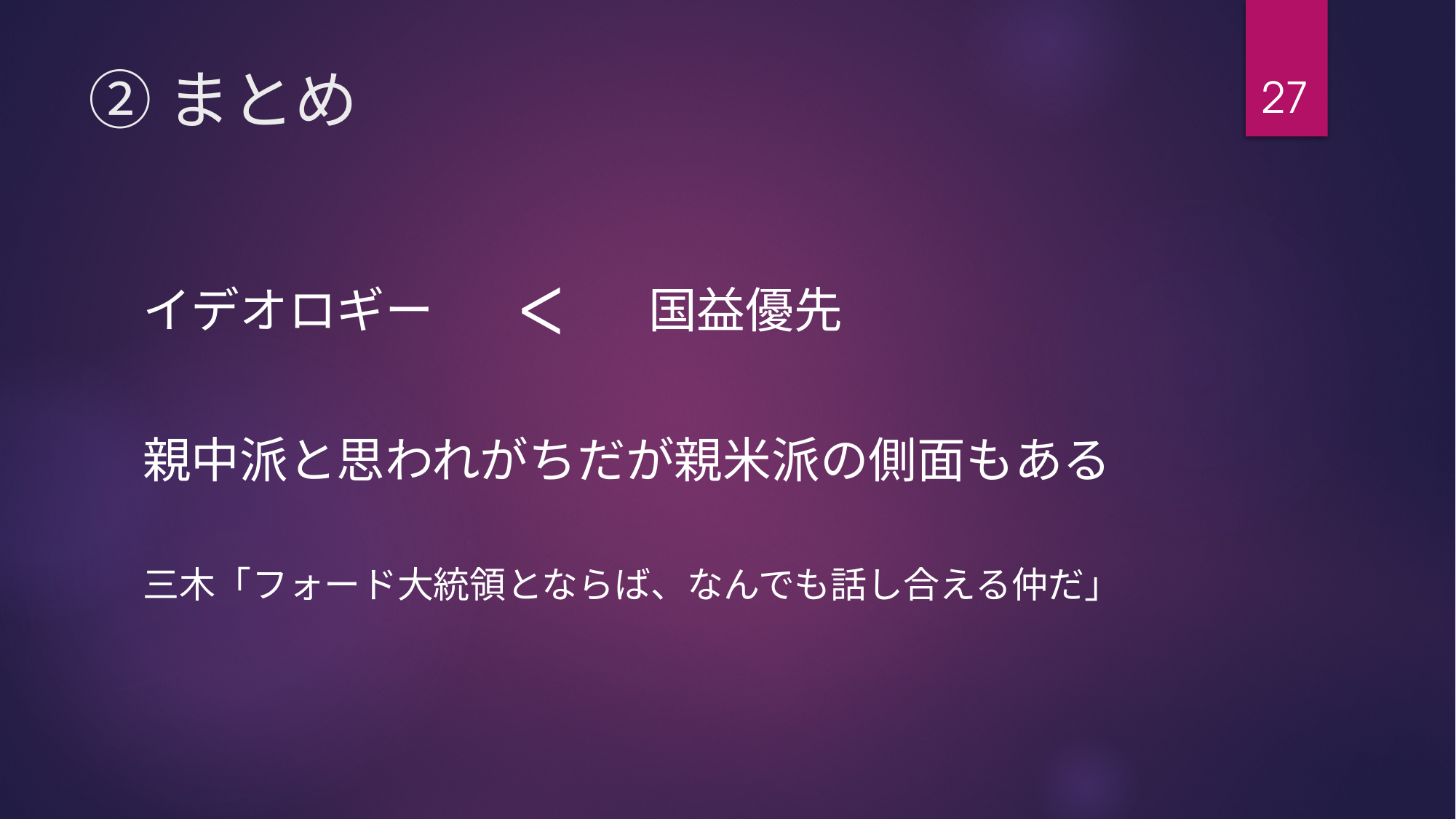

27
# ②まとめ

イデオロギー　<　国益優先

親中派と思われがちだが親米派の側面もある

三木「フォード大統領とならば、なんでも話し合える仲だ」